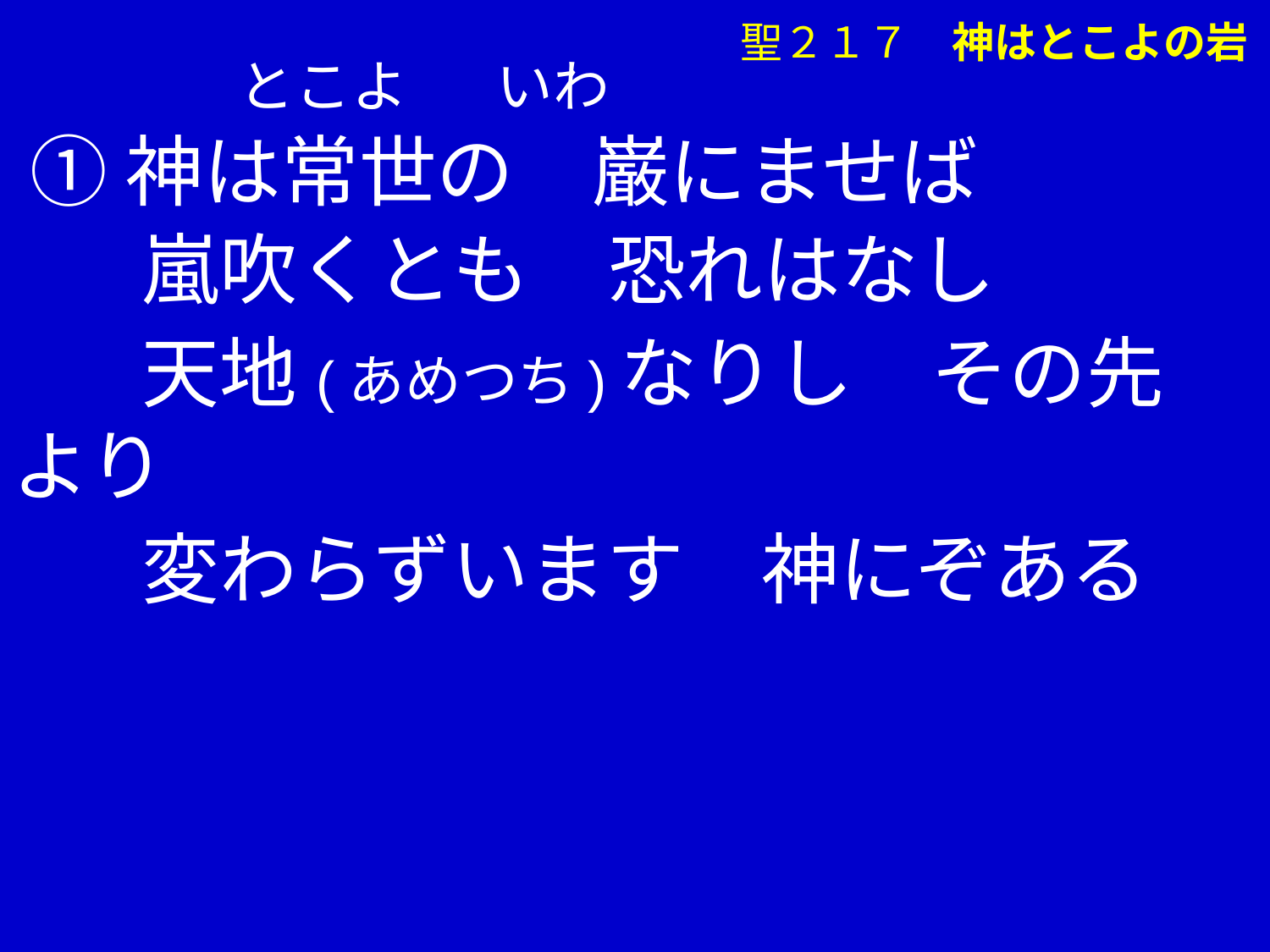

聖２１７　神はとこよの岩
  　　 とこよ       いわ
 ➀神は常世の　巌にませば
　   嵐吹くとも　恐れはなし
　   天地(あめつち)なりし　その先より
　   変わらずいます　神にぞある